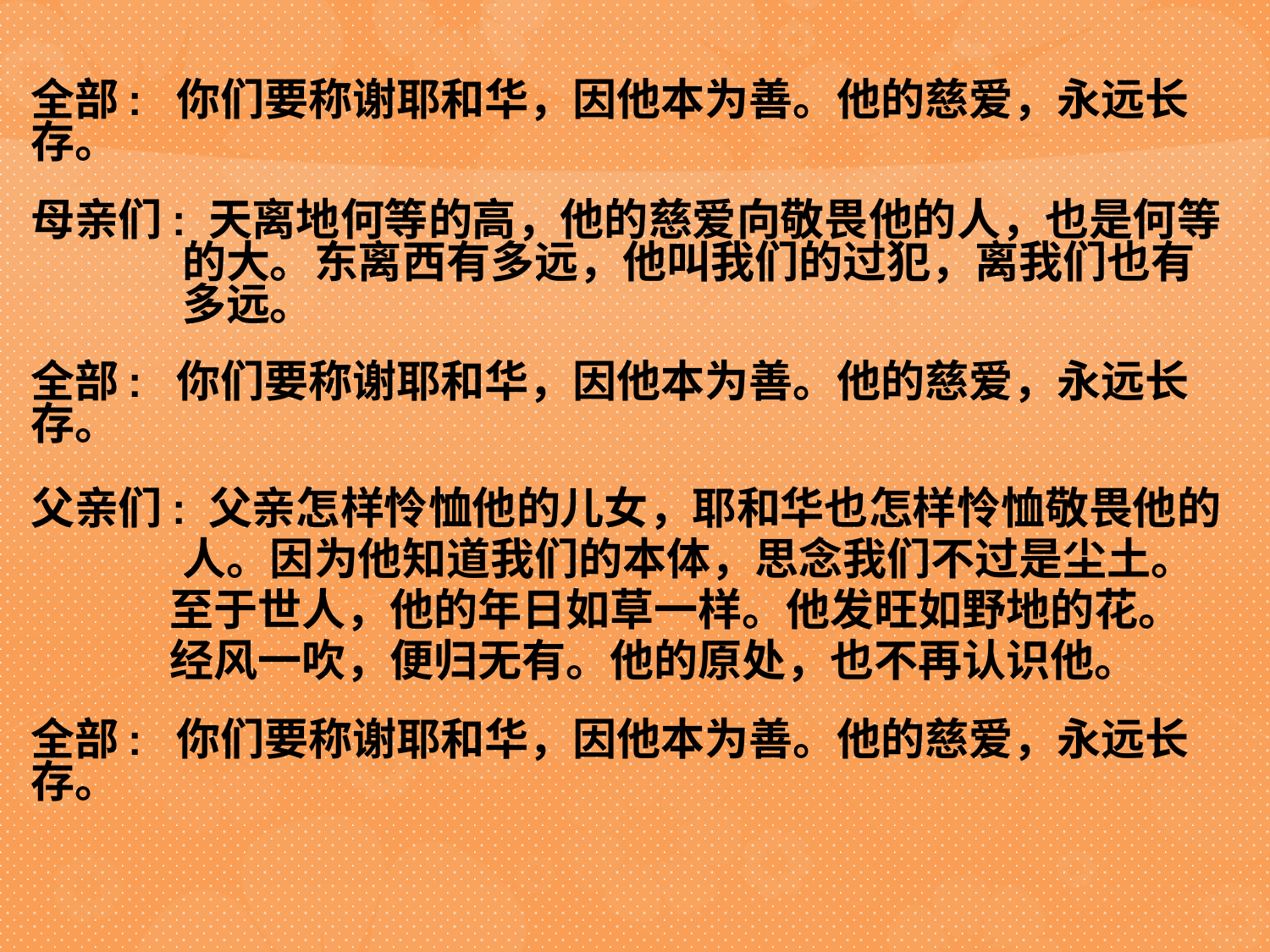

全部:  你们要称谢耶和华，因他本为善。他的慈爱，永远长存。
母亲们: 天离地何等的高，他的慈爱向敬畏他的人，也是何等	  的大。东离西有多远，他叫我们的过犯，离我们也有	  多远。
全部:  你们要称谢耶和华，因他本为善。他的慈爱，永远长存。
父亲们: 父亲怎样怜恤他的儿女，耶和华也怎样怜恤敬畏他的	  人。因为他知道我们的本体，思念我们不过是尘土。	 至于世人，他的年日如草一样。他发旺如野地的花。	 经风一吹，便归无有。他的原处，也不再认识他。
全部:  你们要称谢耶和华，因他本为善。他的慈爱，永远长存。